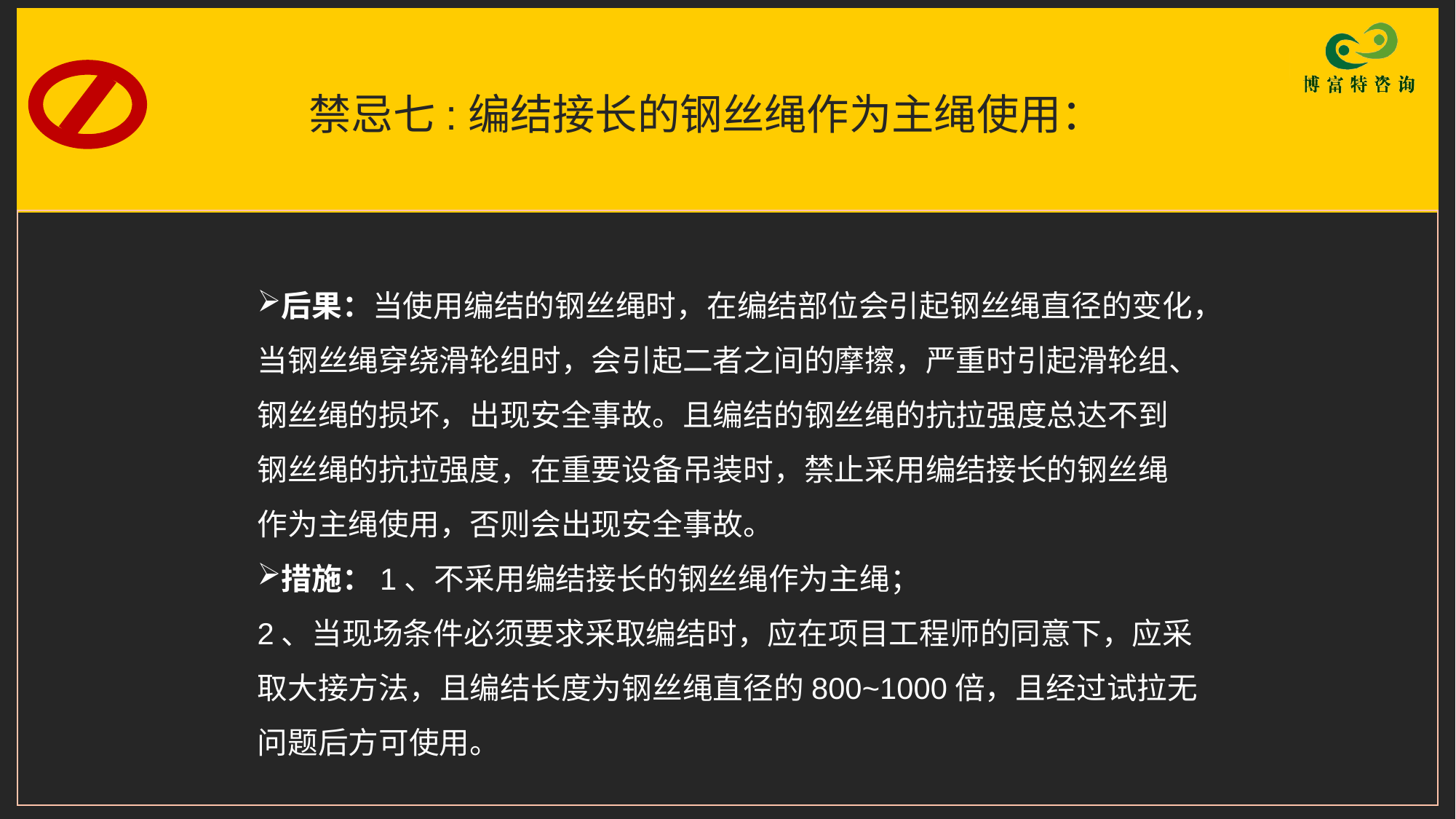

# 禁忌七:编结接长的钢丝绳作为主绳使用：
后果：当使用编结的钢丝绳时，在编结部位会引起钢丝绳直径的变化，当钢丝绳穿绕滑轮组时，会引起二者之间的摩擦，严重时引起滑轮组、钢丝绳的损坏，出现安全事故。且编结的钢丝绳的抗拉强度总达不到钢丝绳的抗拉强度，在重要设备吊装时，禁止采用编结接长的钢丝绳作为主绳使用，否则会出现安全事故。
措施：1、不采用编结接长的钢丝绳作为主绳；
2、当现场条件必须要求采取编结时，应在项目工程师的同意下，应采取大接方法，且编结长度为钢丝绳直径的800~1000倍，且经过试拉无问题后方可使用。